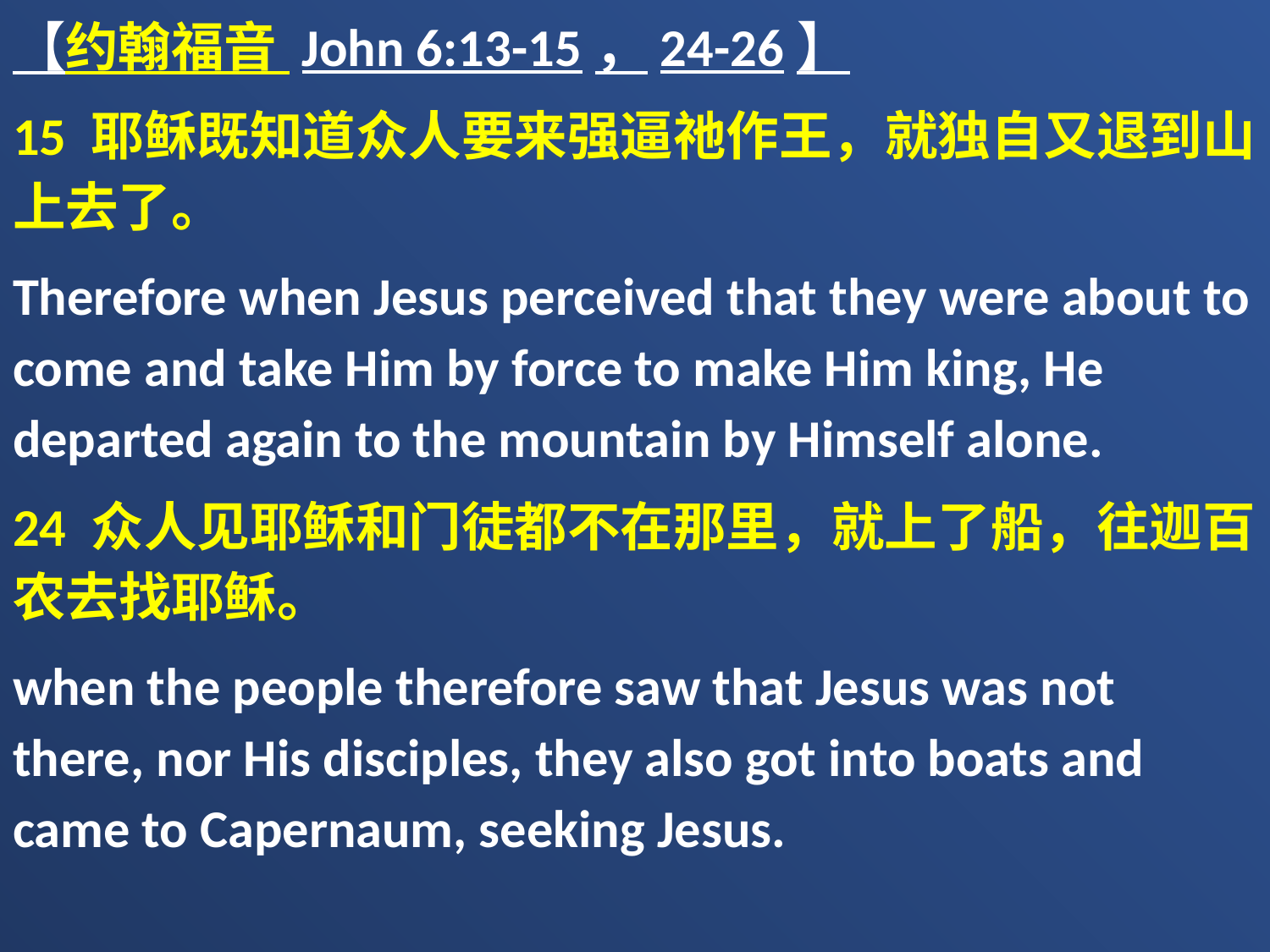

【约翰福音 John 6:13-15，24-26】
15 耶稣既知道众人要来强逼祂作王，就独自又退到山上去了。
Therefore when Jesus perceived that they were about to come and take Him by force to make Him king, He departed again to the mountain by Himself alone.
24 众人见耶稣和门徒都不在那里，就上了船，往迦百农去找耶稣。
when the people therefore saw that Jesus was not there, nor His disciples, they also got into boats and came to Capernaum, seeking Jesus.